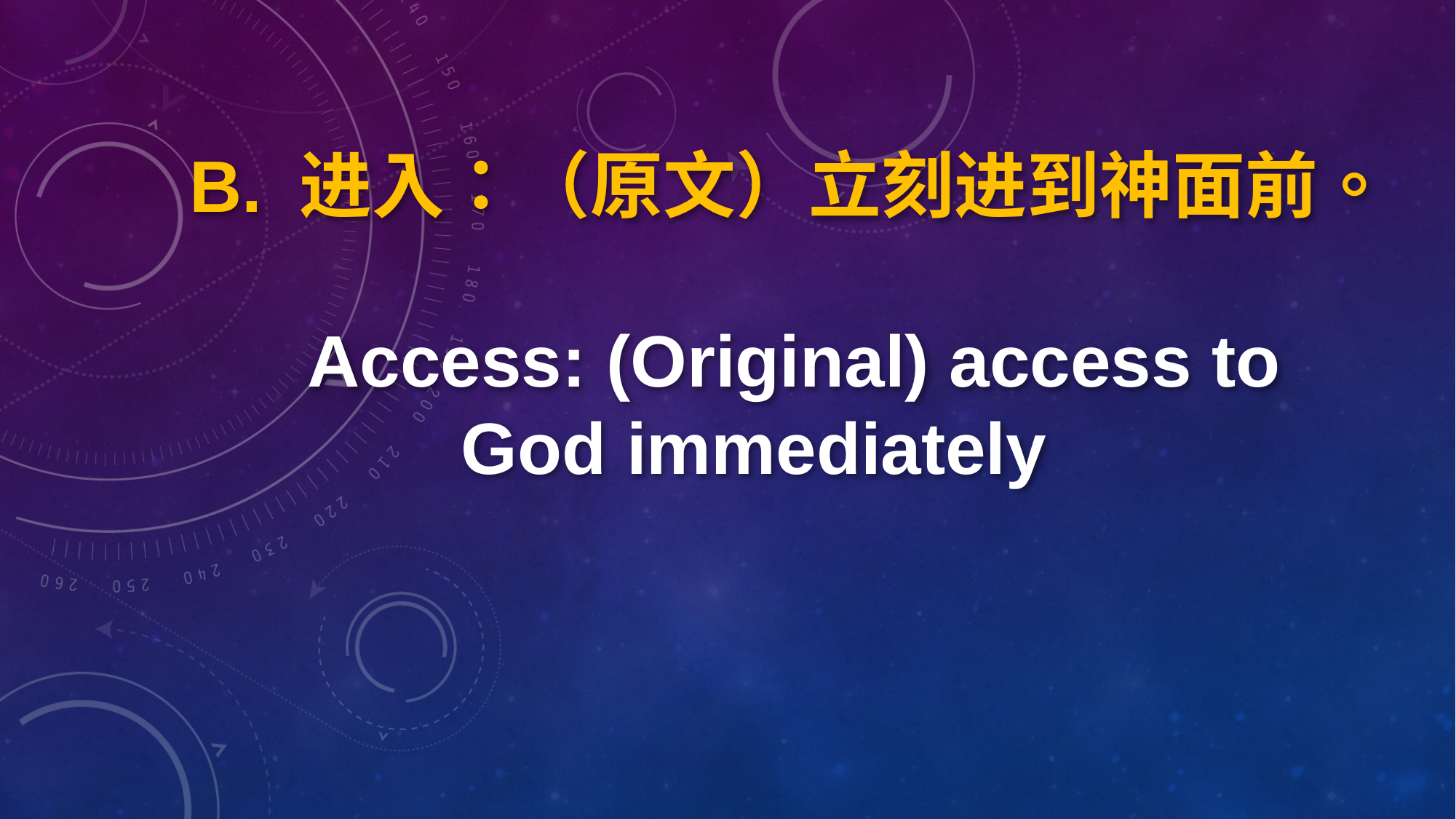

B. 进入：（原文）立刻进到神面前。

    Access: (Original) access to God immediately